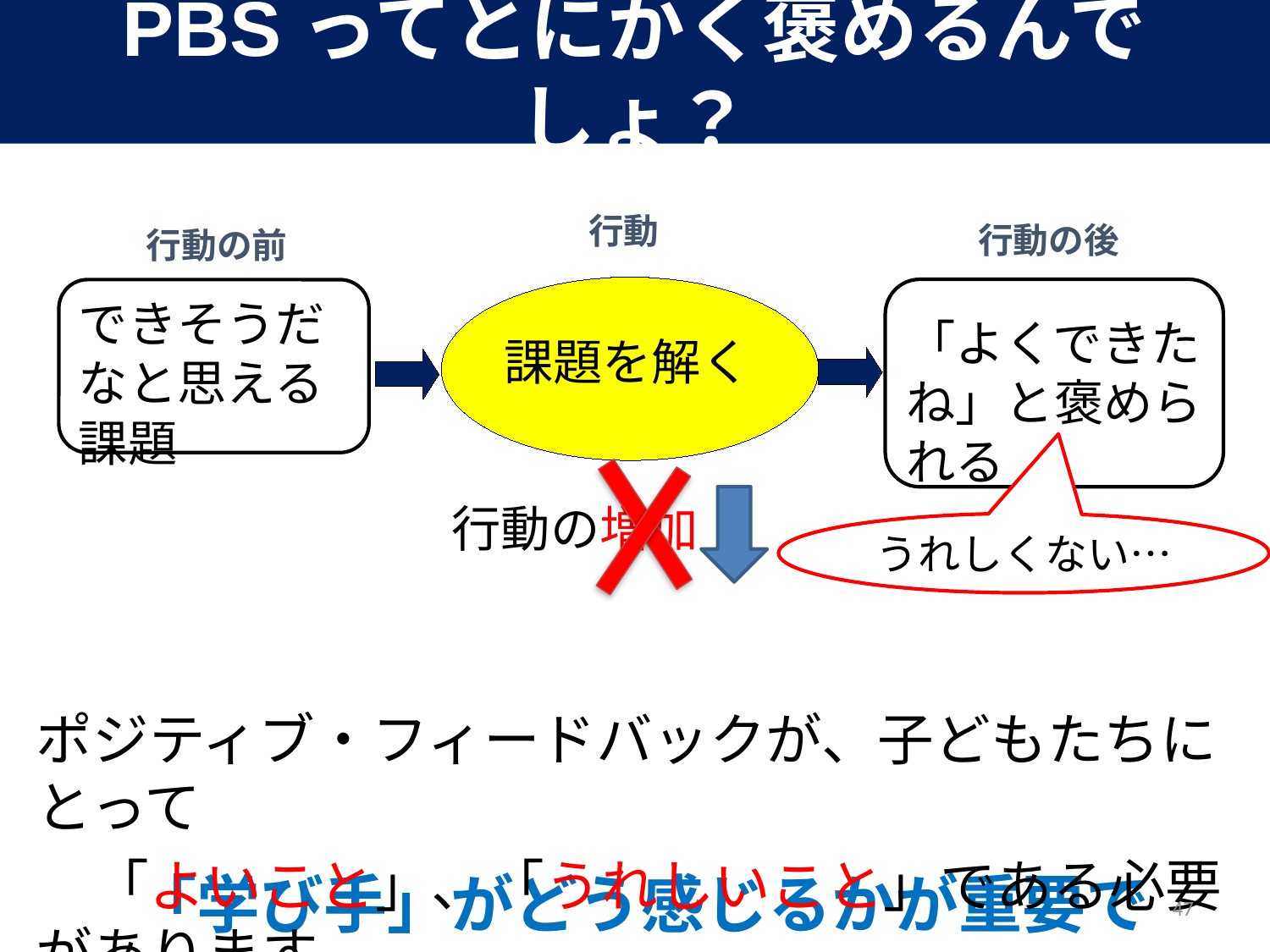

PBSってとにかく褒めるんでしょ？
行動
行動の後
行動の前

できそうだなと思える課題
「よくできたね」と褒められる
課題を解く

行動の増加
うれしくない…

ポジティブ・フィードバックが、子どもたちにとって
　「よいこと」、「うれしいこと」である必要があります。
「学び手」がどう感じるかが重要です！
47